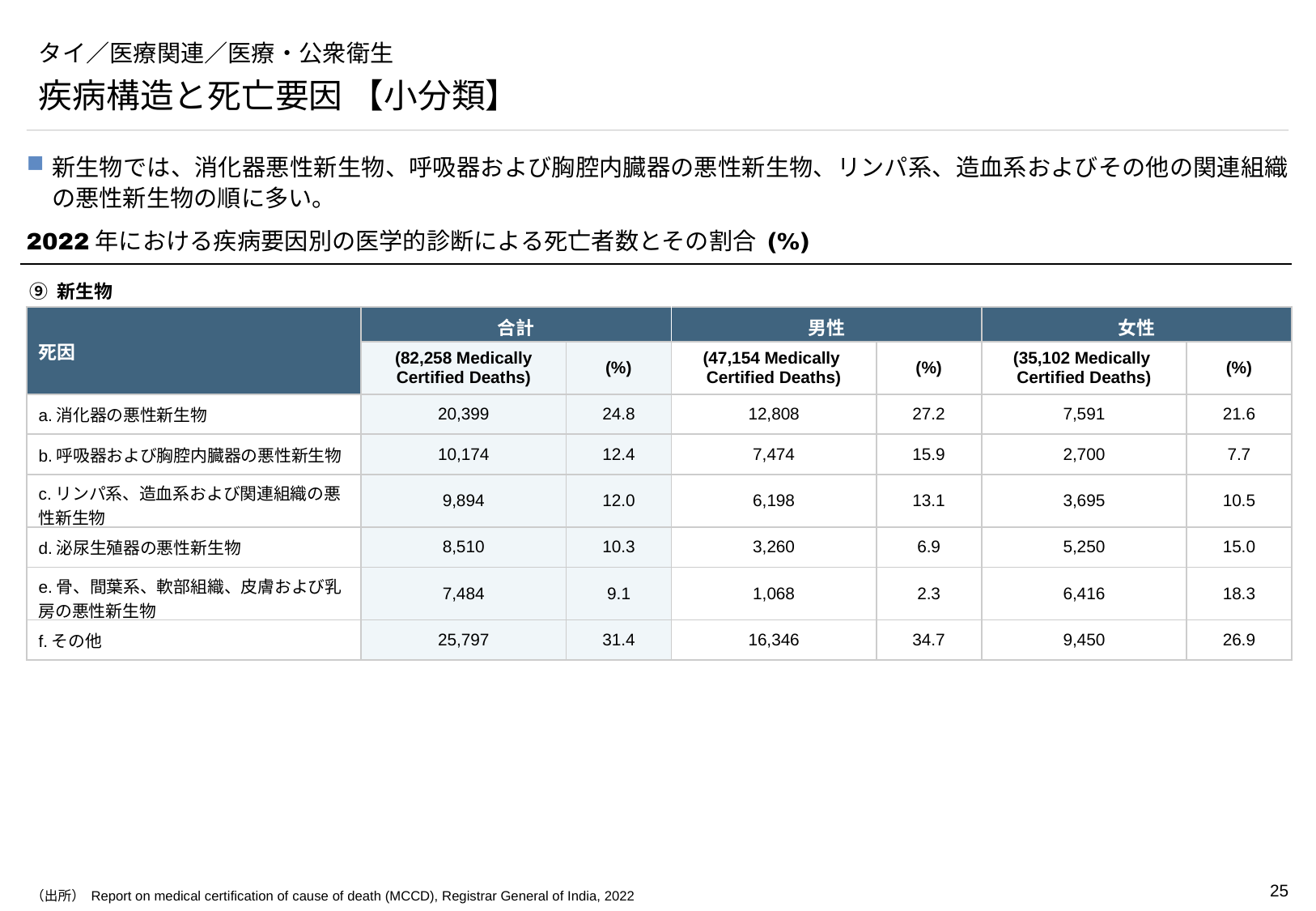

# タイ／医療関連／医療・公衆衛生
疾病構造と死亡要因 【小分類】
新生物では、消化器悪性新生物、呼吸器および胸腔内臓器の悪性新生物、リンパ系、造血系およびその他の関連組織の悪性新生物の順に多い。

2022年における疾病要因別の医学的診断による死亡者数とその割合 (%)
⑨ 新生物
| 死因 | 合計 |  | 男性 |  | 女性 |  |
| --- | --- | --- | --- | --- | --- | --- |
|  | (82,258 Medically Certified Deaths) | (%) | (47,154 Medically Certified Deaths) | (%) | (35,102 Medically Certified Deaths) | (%) |
| a.消化器の悪性新生物 | 20,399 | 24.8 | 12,808 | 27.2 | 7,591 | 21.6 |
| b.呼吸器および胸腔内臓器の悪性新生物 | 10,174 | 12.4 | 7,474 | 15.9 | 2,700 | 7.7 |
| c.リンパ系、造血系および関連組織の悪性新生物 | 9,894 | 12.0 | 6,198 | 13.1 | 3,695 | 10.5 |
| d.泌尿生殖器の悪性新生物 | 8,510 | 10.3 | 3,260 | 6.9 | 5,250 | 15.0 |
| e.骨、間葉系、軟部組織、皮膚および乳房の悪性新生物 | 7,484 | 9.1 | 1,068 | 2.3 | 6,416 | 18.3 |
| f.その他 | 25,797 | 31.4 | 16,346 | 34.7 | 9,450 | 26.9 |
（出所） Report on medical certification of cause of death (MCCD), Registrar General of India, 2022